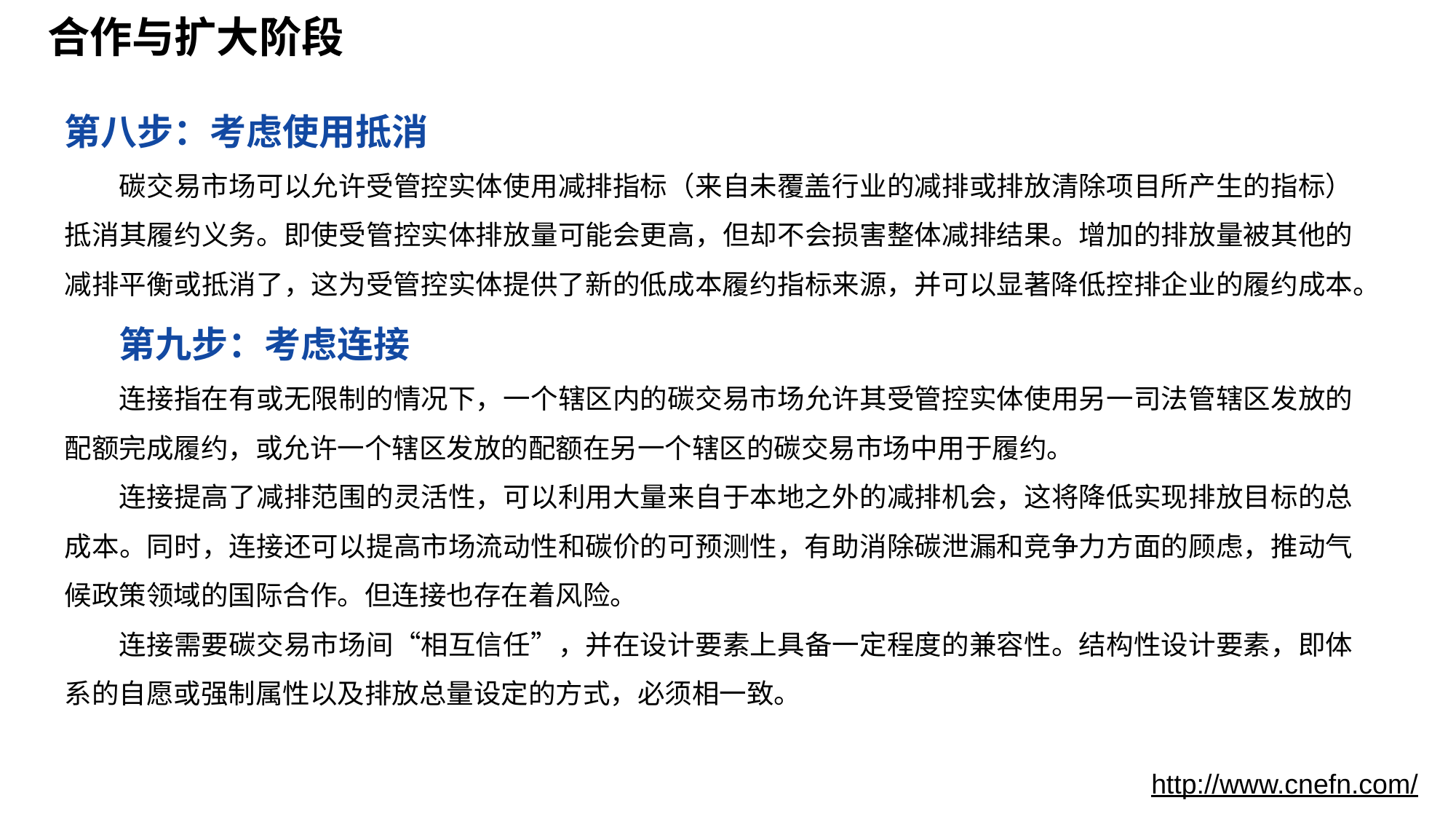

# 合作与扩大阶段
第八步：考虑使用抵消
碳交易市场可以允许受管控实体使用减排指标（来自未覆盖行业的减排或排放清除项目所产生的指标）抵消其履约义务。即使受管控实体排放量可能会更高，但却不会损害整体减排结果。增加的排放量被其他的减排平衡或抵消了，这为受管控实体提供了新的低成本履约指标来源，并可以显著降低控排企业的履约成本。
第九步：考虑连接
连接指在有或无限制的情况下，一个辖区内的碳交易市场允许其受管控实体使用另一司法管辖区发放的配额完成履约，或允许一个辖区发放的配额在另一个辖区的碳交易市场中用于履约。
连接提高了减排范围的灵活性，可以利用大量来自于本地之外的减排机会，这将降低实现排放目标的总成本。同时，连接还可以提高市场流动性和碳价的可预测性，有助消除碳泄漏和竞争力方面的顾虑，推动气候政策领域的国际合作。但连接也存在着风险。
连接需要碳交易市场间“相互信任”，并在设计要素上具备一定程度的兼容性。结构性设计要素，即体系的自愿或强制属性以及排放总量设定的方式，必须相一致。